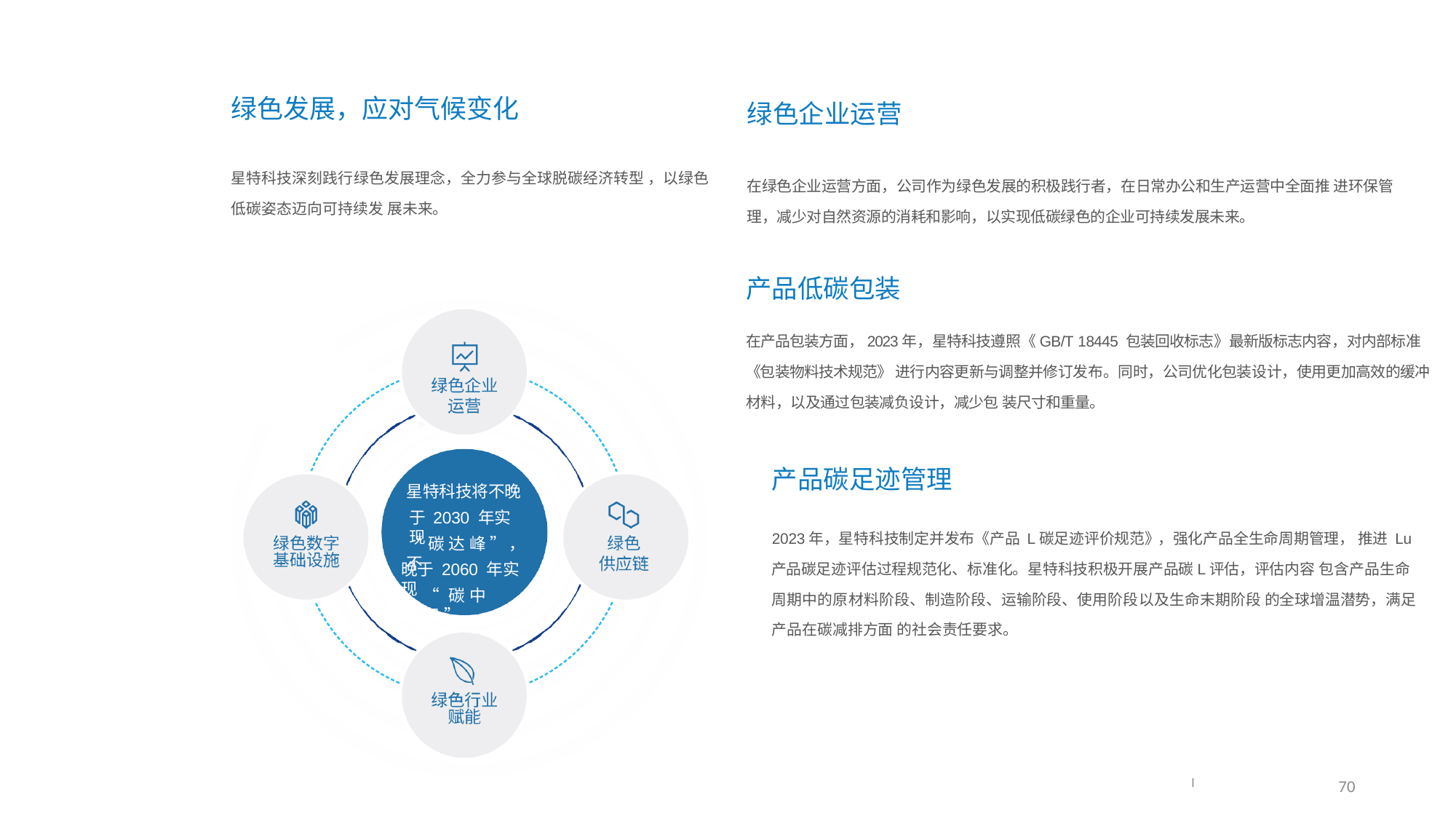

绿色发展，应对气候变化
星特科技深刻践行绿色发展理念，全力参与全球脱碳经济转型 ，以绿色低碳姿态迈向可持续发 展未来。
绿色企业运营
在绿色企业运营方面，公司作为绿色发展的积极践行者，在日常办公和生产运营中全面推 进环保管理，减少对自然资源的消耗和影响，以实现低碳绿色的企业可持续发展未来。

产品低碳包装
在产品包装方面，2023年，星特科技遵照《GB/T 18445 包装回收标志》最新版标志内容，对内部标准《包装物料技术规范》 进行内容更新与调整并修订发布。同时，公司优化包装设计，使用更加高效的缓冲材料，以及通过包装减负设计，减少包 装尺寸和重量。

产品碳足迹管理
2023年，星特科技制定并发布《产品 L碳足迹评价规范》，强化产品全生命周期管理， 推进 Lu产品碳足迹评估过程规范化、标准化。星特科技积极开展产品碳L评估，评估内容 包含产品生命周期中的原材料阶段、制造阶段、运输阶段、使用阶段以及生命末期阶段 的全球增温潜势，满足产品在碳减排方面 的社会责任要求。

星特科技将不晚
于 2030 年实现
“碳达峰”，不
晚于 2060 年实现
“碳中和”
70